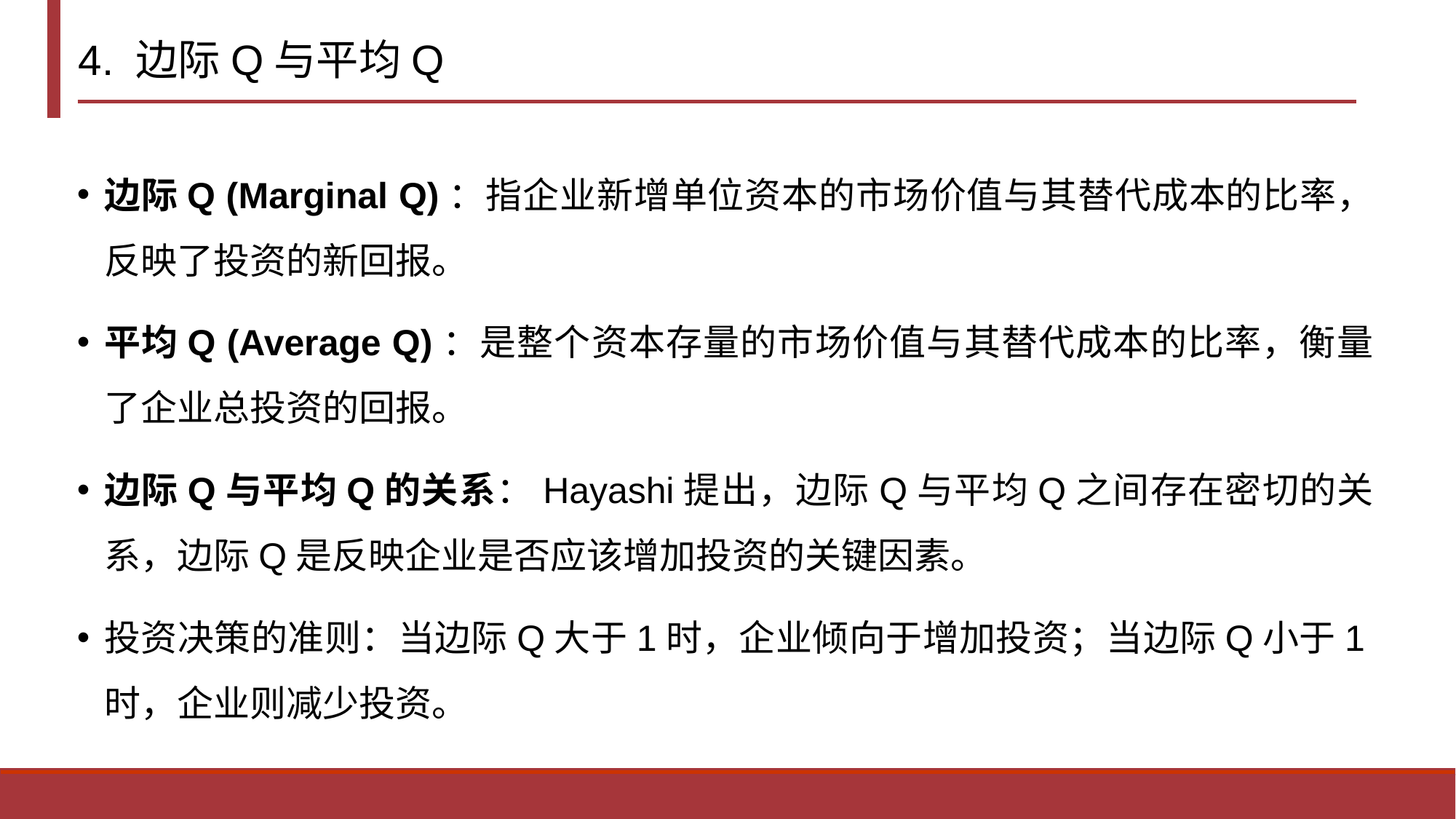

# 4. 边际Q与平均Q
边际Q (Marginal Q)：指企业新增单位资本的市场价值与其替代成本的比率，反映了投资的新回报。
平均Q (Average Q)：是整个资本存量的市场价值与其替代成本的比率，衡量了企业总投资的回报。
边际Q与平均Q的关系：Hayashi提出，边际Q与平均Q之间存在密切的关系，边际Q是反映企业是否应该增加投资的关键因素。
投资决策的准则：当边际Q大于1时，企业倾向于增加投资；当边际Q小于1时，企业则减少投资。